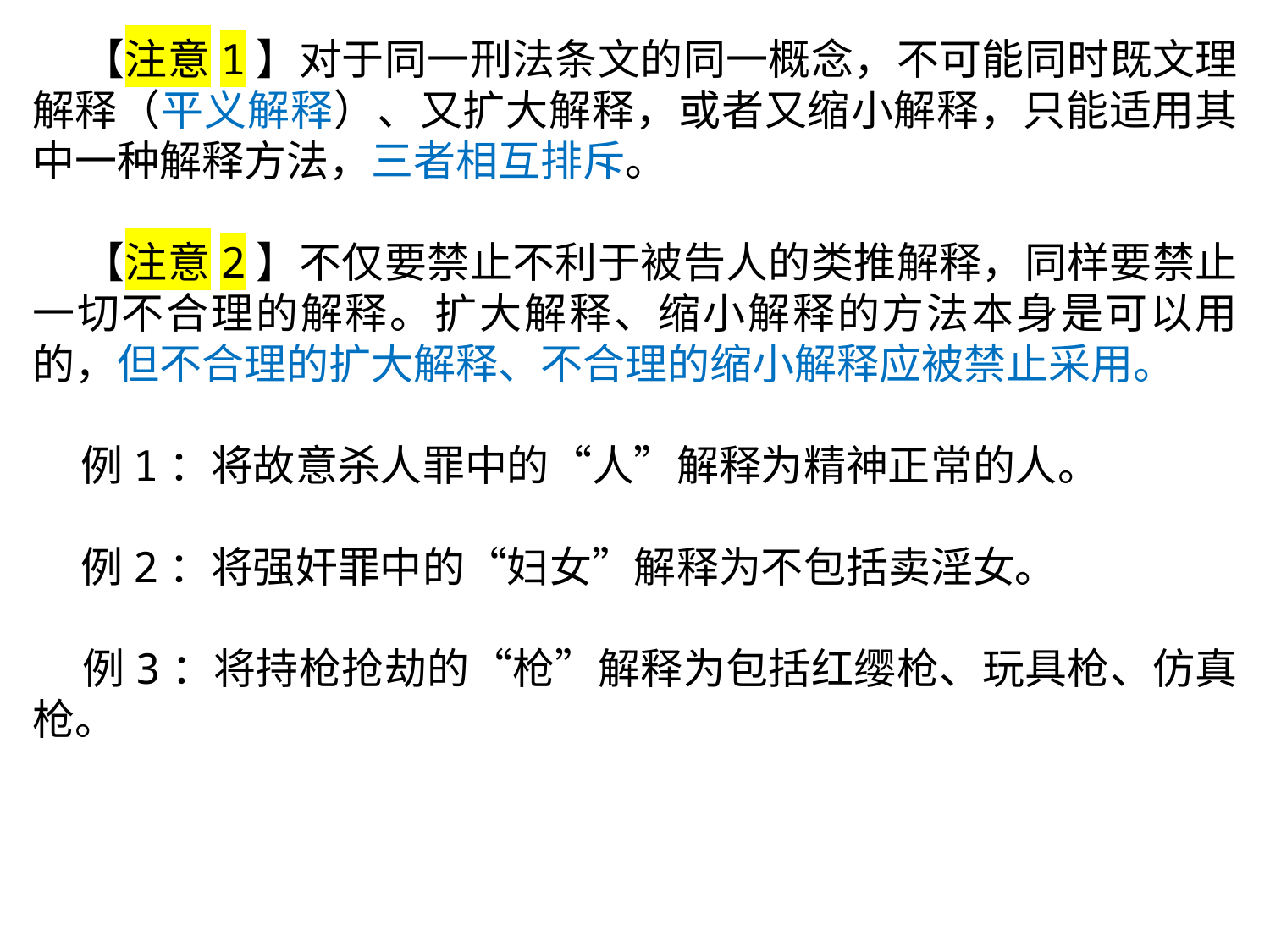

【注意1】对于同一刑法条文的同一概念，不可能同时既文理解释（平义解释）、又扩大解释，或者又缩小解释，只能适用其中一种解释方法，三者相互排斥。

    【注意2】不仅要禁止不利于被告人的类推解释，同样要禁止一切不合理的解释。扩大解释、缩小解释的方法本身是可以用的，但不合理的扩大解释、不合理的缩小解释应被禁止采用。

    例1：将故意杀人罪中的“人”解释为精神正常的人。

    例2：将强奸罪中的“妇女”解释为不包括卖淫女。

    例3：将持枪抢劫的“枪”解释为包括红缨枪、玩具枪、仿真枪。